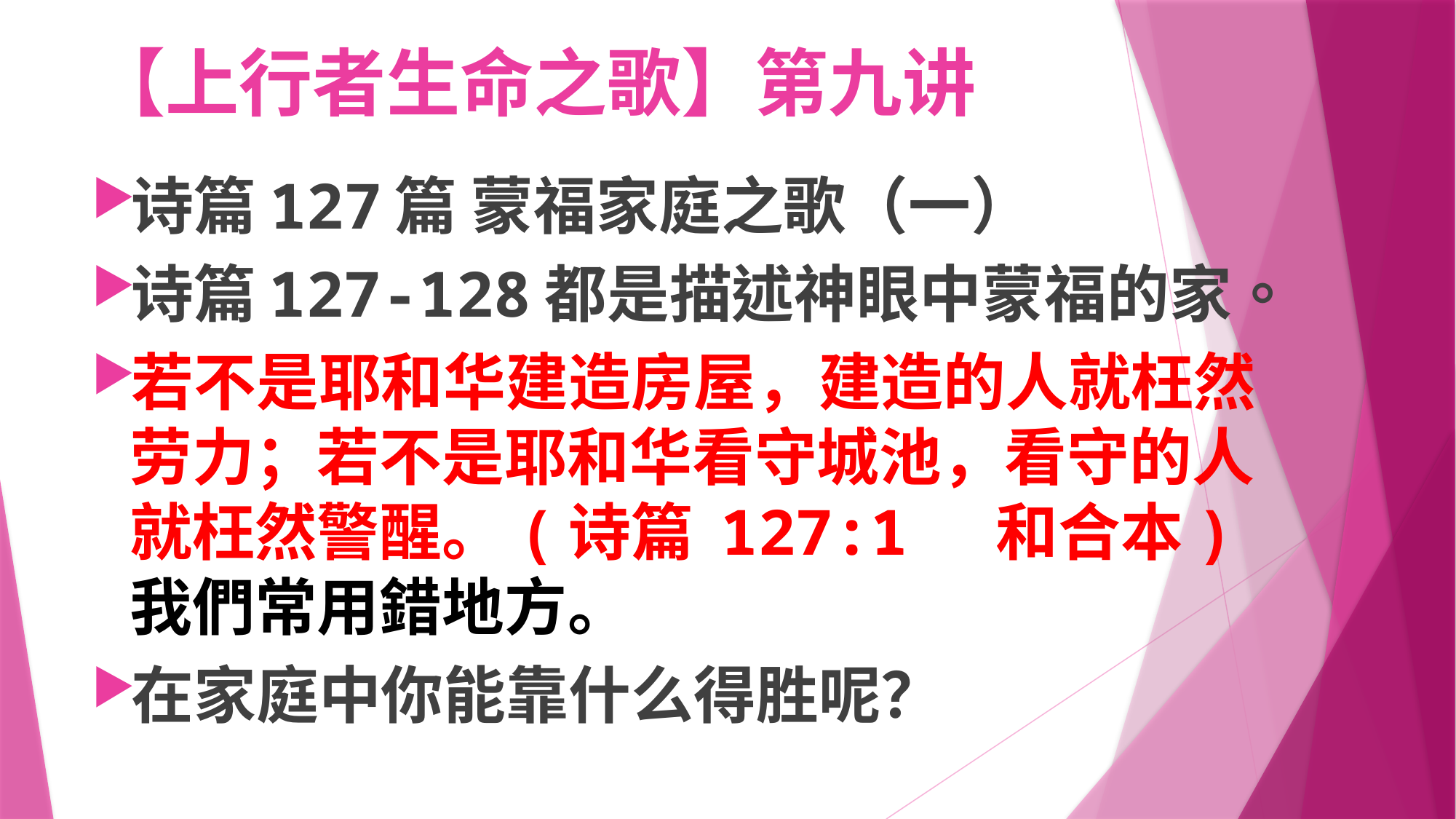

# 【上行者生命之歌】第九讲
诗篇127篇 蒙福家庭之歌（一）
诗篇127-128都是描述神眼中蒙福的家。
若不是耶和华建造房屋，建造的人就枉然劳力；若不是耶和华看守城池，看守的人就枉然警醒。(诗篇 127:1  和合本) 我們常用錯地方。
在家庭中你能靠什么得胜呢？